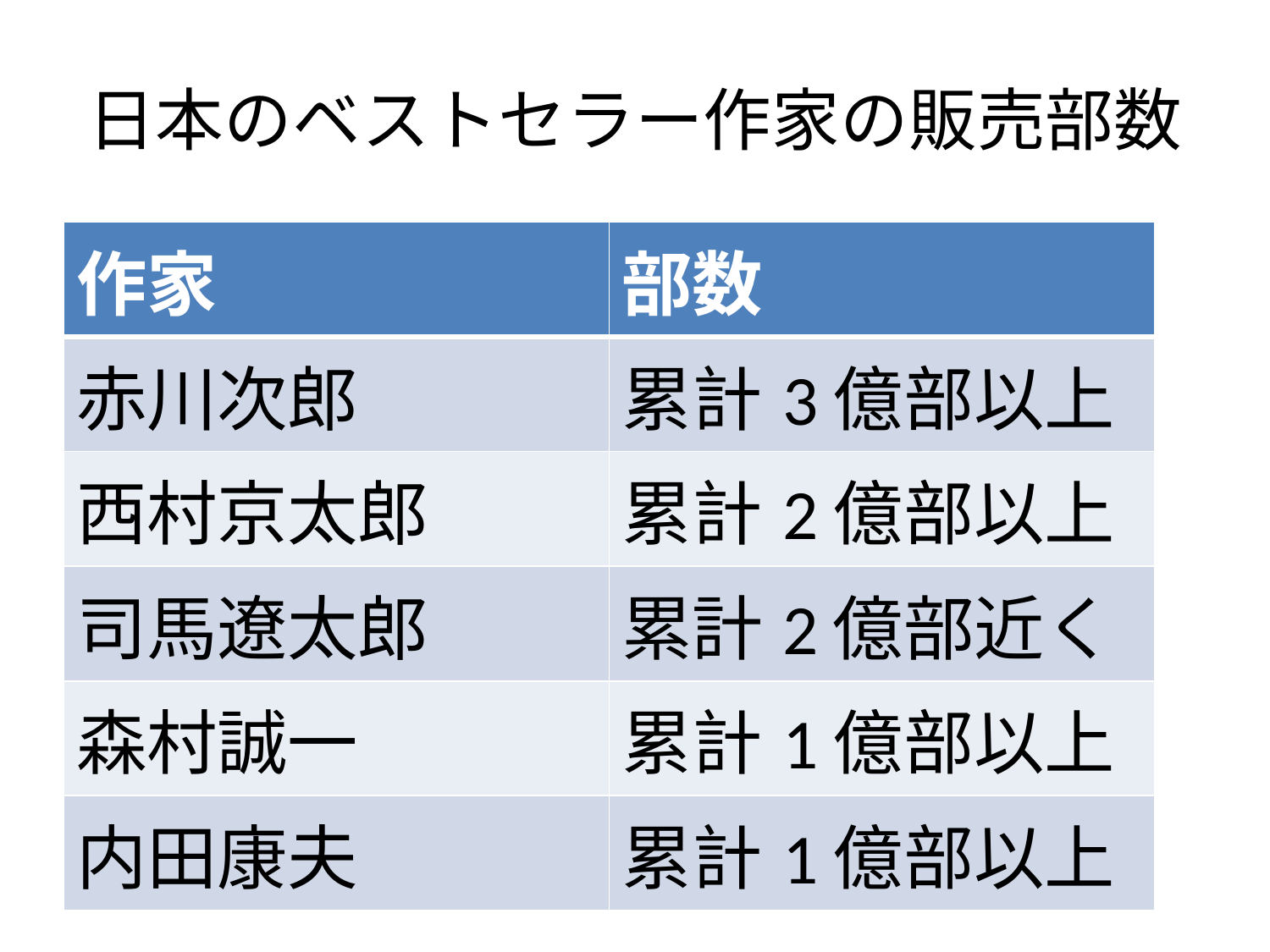

# 日本のベストセラー作家の販売部数
| 作家 | 部数 |
| --- | --- |
| 赤川次郎 | 累計3億部以上 |
| 西村京太郎 | 累計2億部以上 |
| 司馬遼太郎 | 累計2億部近く |
| 森村誠一 | 累計1億部以上 |
| 内田康夫 | 累計1億部以上 |